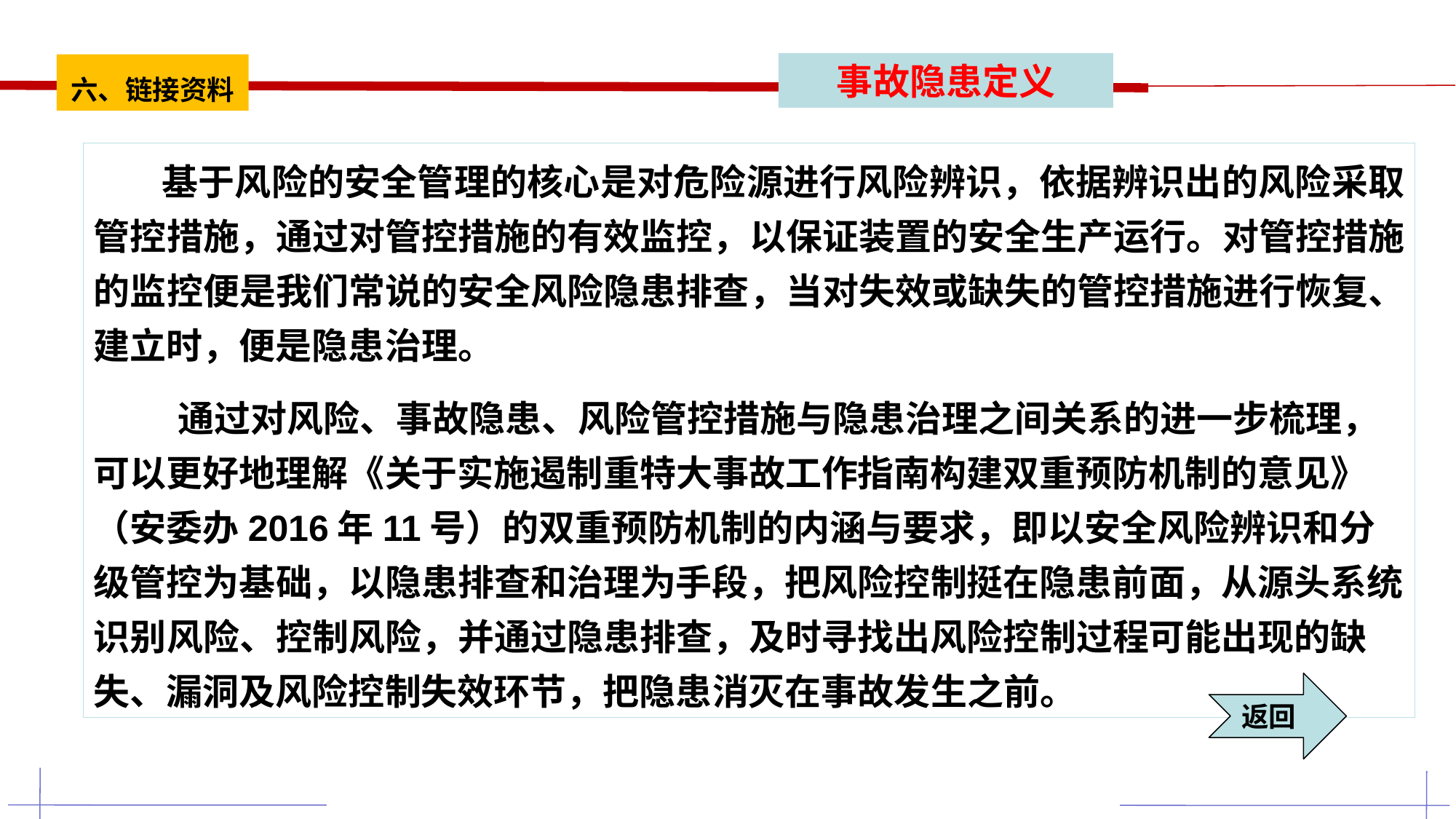

事故隐患定义
六、链接资料
  基于风险的安全管理的核心是对危险源进行风险辨识，依据辨识出的风险采取管控措施，通过对管控措施的有效监控，以保证装置的安全生产运行。对管控措施的监控便是我们常说的安全风险隐患排查，当对失效或缺失的管控措施进行恢复、建立时，便是隐患治理。
    通过对风险、事故隐患、风险管控措施与隐患治理之间关系的进一步梳理，可以更好地理解《关于实施遏制重特大事故工作指南构建双重预防机制的意见》（安委办2016年11号）的双重预防机制的内涵与要求，即以安全风险辨识和分级管控为基础，以隐患排查和治理为手段，把风险控制挺在隐患前面，从源头系统识别风险、控制风险，并通过隐患排查，及时寻找出风险控制过程可能出现的缺失、漏洞及风险控制失效环节，把隐患消灭在事故发生之前。
返回